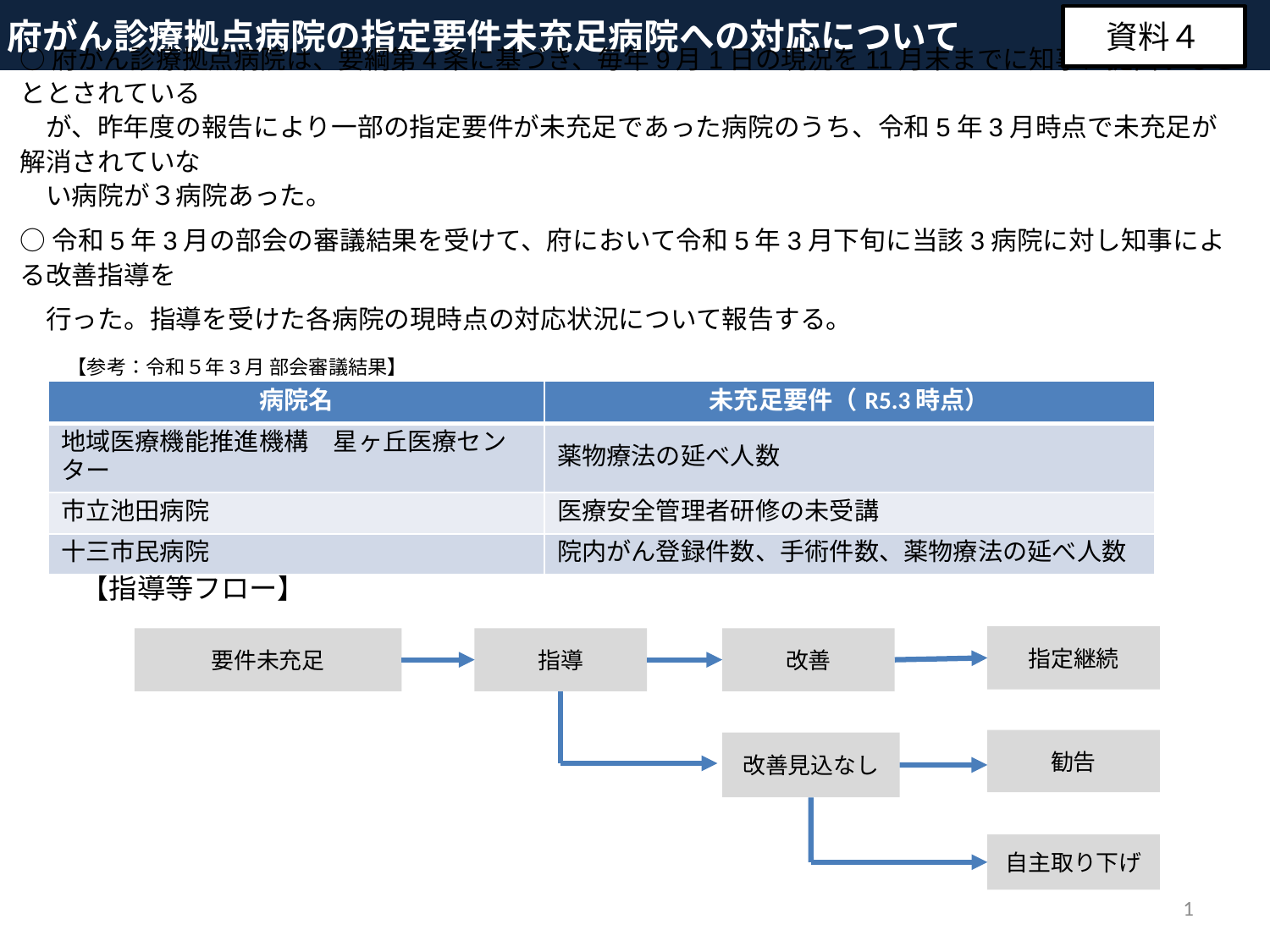

府がん診療拠点病院の指定要件未充足病院への対応について
資料４
○府がん診療拠点病院は、要綱第4条に基づき、毎年9月1日の現況を11月末までに知事に提出することとされている
　が、昨年度の報告により一部の指定要件が未充足であった病院のうち、令和5年3月時点で未充足が解消されていな
　い病院が３病院あった。
○令和5年3月の部会の審議結果を受けて、府において令和5年3月下旬に当該3病院に対し知事による改善指導を
　行った。指導を受けた各病院の現時点の対応状況について報告する。
　　【参考：令和５年3月 部会審議結果】
　　・以下３病院が指定要件を満たしていないため、改善指導を行うこととする。

| 病院名 | 未充足要件（R5.3時点） |
| --- | --- |
| 地域医療機能推進機構　星ヶ丘医療センター | 薬物療法の延べ人数 |
| 市立池田病院 | 医療安全管理者研修の未受講 |
| 十三市民病院 | 院内がん登録件数、手術件数、薬物療法の延べ人数 |
【指導等フロー】
指定継続
要件未充足
指導
改善
勧告
改善見込なし
自主取り下げ
1